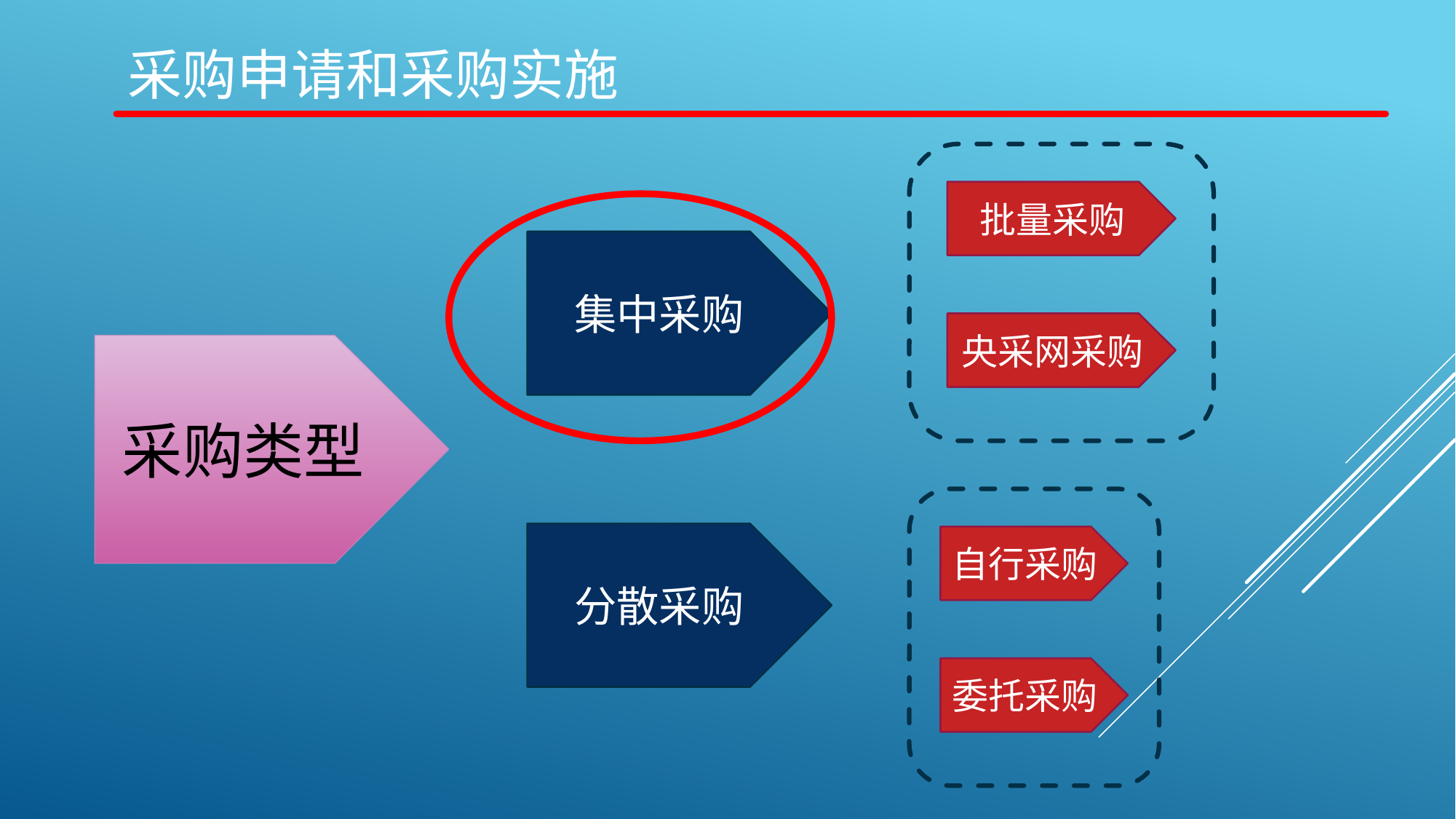

# 采购申请和采购实施

批量采购
央采网采购

集中采购
采购类型

自行采购
委托采购
分散采购